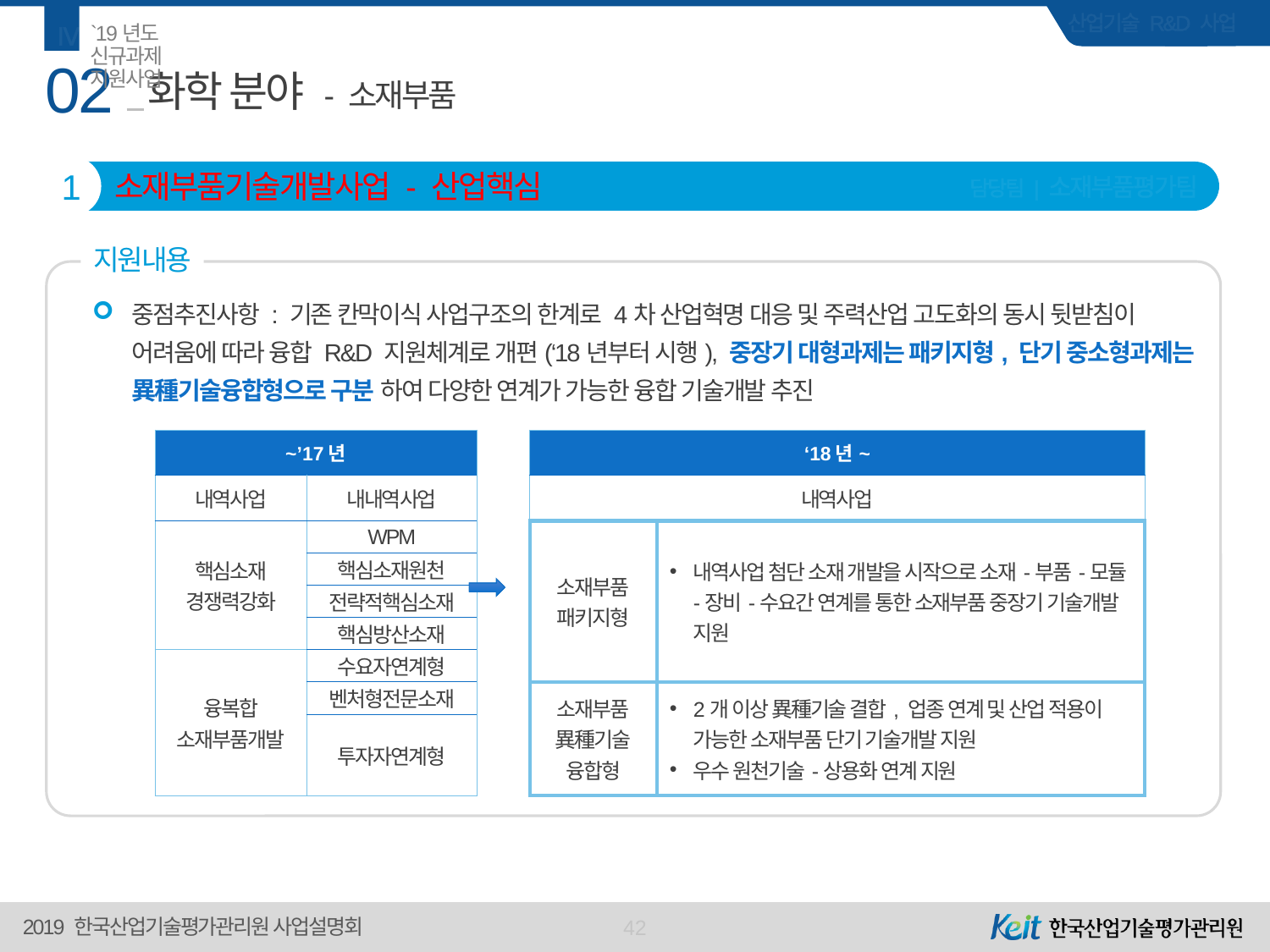

Ⅳ
`19년도 신규과제 지원사업
02
# 화학 분야 - 소재부품
1
소재부품기술개발사업 - 산업핵심
담당팀 | 소재부품평가팀
지원내용

중점추진사항 : 기존 칸막이식 사업구조의 한계로 4차 산업혁명 대응 및 주력산업 고도화의 동시 뒷받침이 어려움에 따라 융합 R&D 지원체계로 개편(‘18년부터 시행), 중장기 대형과제는 패키지형, 단기 중소형과제는 異種기술융합형으로 구분 하여 다양한 연계가 가능한 융합 기술개발 추진
| ~’17년 |  |  | ‘18년~ |  |
| --- | --- | --- | --- | --- |
| 내역사업 | 내내역사업 |  | 내역사업 |  |
| 핵심소재 경쟁력강화 | WPM |  | 소재부품 패키지형 | 내역사업 첨단 소재 개발을 시작으로 소재-부품-모듈-장비-수요간 연계를 통한 소재부품 중장기 기술개발 지원 |
|  | 핵심소재원천 |  |  |  |
|  | 전략적핵심소재 |  |  |  |
|  | 핵심방산소재 |  |  |  |
| 융복합 소재부품개발 | 수요자연계형 |  |  |  |
|  | 벤처형전문소재 |  | 소재부품 異種기술 융합형 | 2개 이상 異種기술 결합, 업종 연계 및 산업 적용이 가능한 소재부품 단기 기술개발 지원 우수 원천기술-상용화 연계 지원 |
|  | 투자자연계형 |  |  |  |

42